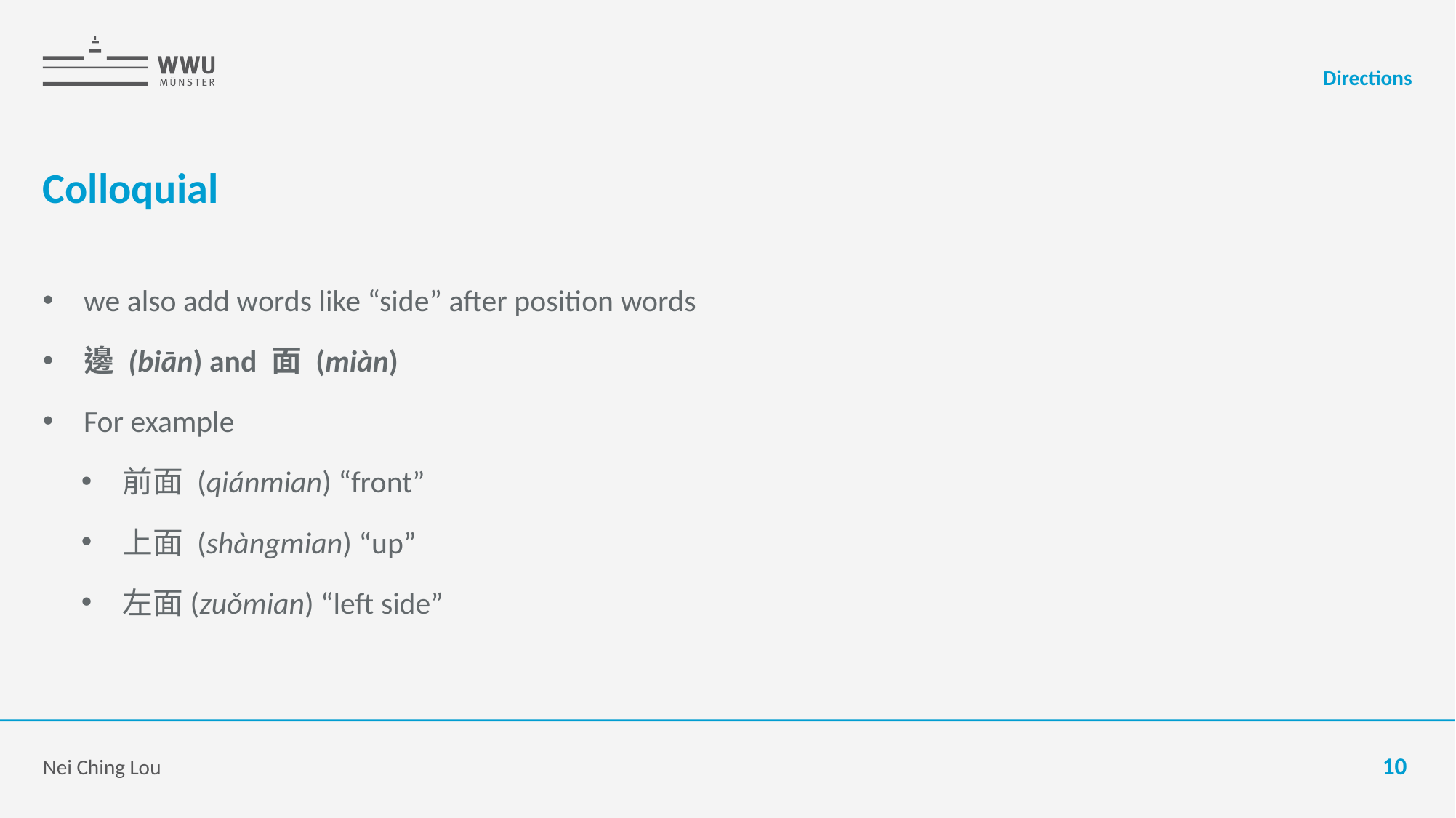

Directions
# Colloquial
we also add words like “side” after position words
邊 (biān) and 面 (miàn)
For example
前面 (qiánmian) “front”
上面 (shàngmian) “up”
左面(zuǒmian) “left side”
Nei Ching Lou
10